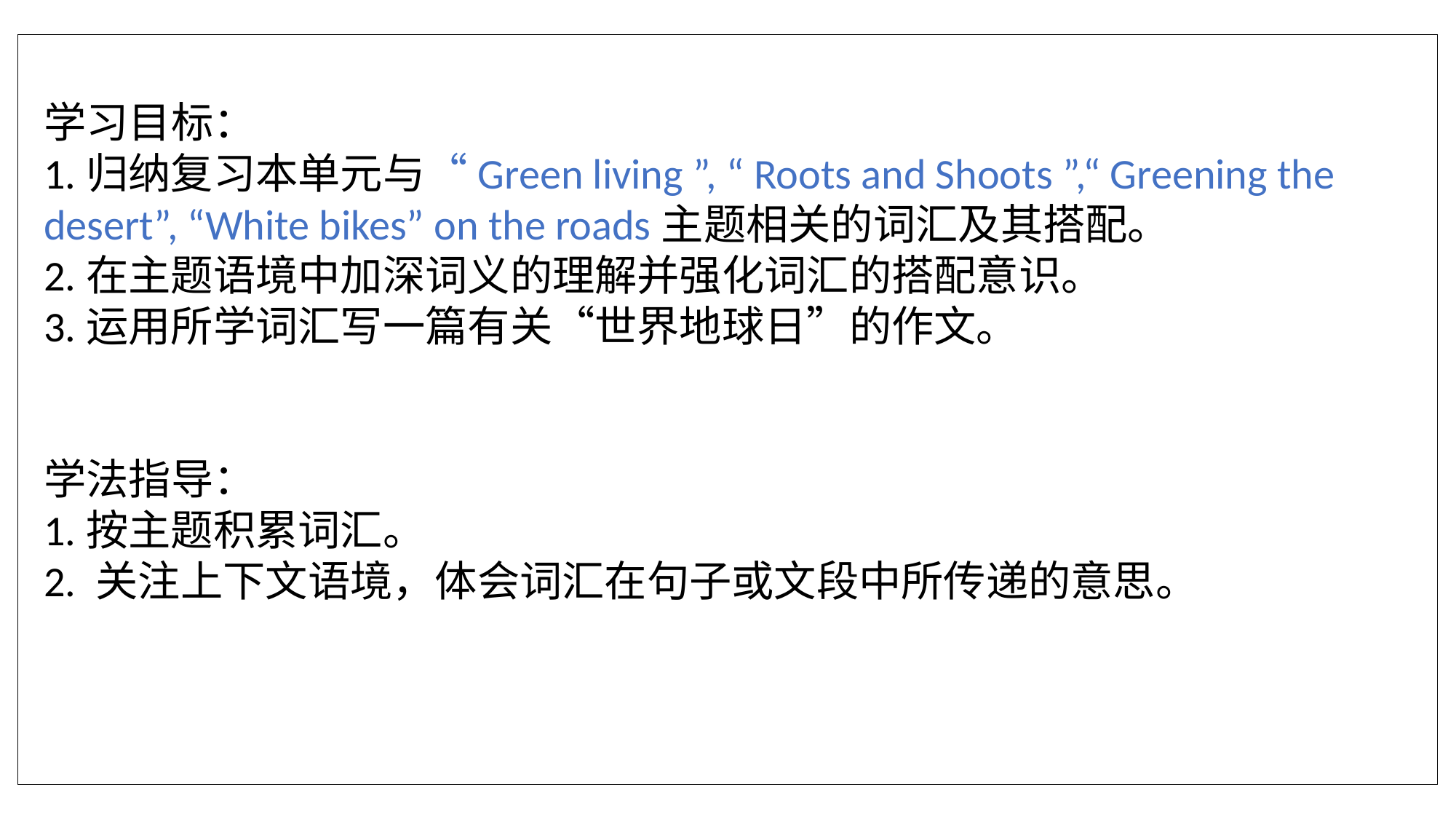

学习目标：
1.归纳复习本单元与“Green living ”, “ Roots and Shoots ”,“ Greening the desert”, “White bikes” on the roads主题相关的词汇及其搭配。
2.在主题语境中加深词义的理解并强化词汇的搭配意识。
3.运用所学词汇写一篇有关“世界地球日”的作文。

学法指导：
1.按主题积累词汇。
2. 关注上下文语境，体会词汇在句子或文段中所传递的意思。